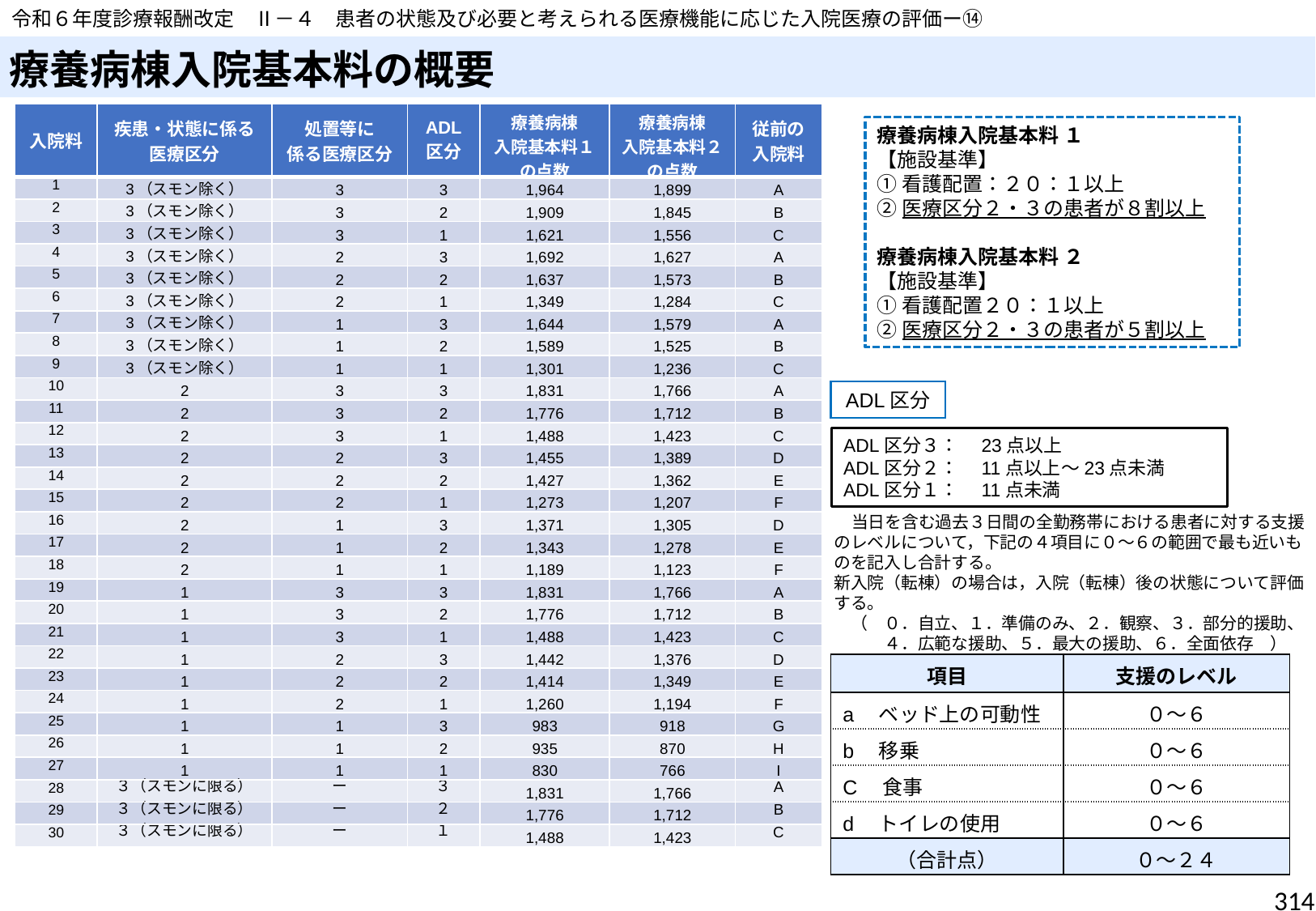

令和６年度診療報酬改定　Ⅱ－４　患者の状態及び必要と考えられる医療機能に応じた入院医療の評価ー⑭
# 療養病棟入院基本料の概要
| 入院料 | 疾患・状態に係る 医療区分 | 処置等に 係る医療区分 | ADL 区分 | 療養病棟 入院基本料１の点数 | 療養病棟 入院基本料２の点数 | 従前の 入院料 |
| --- | --- | --- | --- | --- | --- | --- |
| 1 | 3（スモン除く） | 3 | 3 | 1,964 | 1,899 | A |
| 2 | 3（スモン除く） | 3 | 2 | 1,909 | 1,845 | B |
| 3 | 3（スモン除く） | 3 | 1 | 1,621 | 1,556 | C |
| 4 | 3（スモン除く） | 2 | 3 | 1,692 | 1,627 | A |
| 5 | 3（スモン除く） | 2 | 2 | 1,637 | 1,573 | B |
| 6 | 3（スモン除く） | 2 | 1 | 1,349 | 1,284 | C |
| 7 | 3（スモン除く） | 1 | 3 | 1,644 | 1,579 | A |
| 8 | 3（スモン除く） | 1 | 2 | 1,589 | 1,525 | B |
| 9 | 3（スモン除く） | 1 | 1 | 1,301 | 1,236 | C |
| 10 | 2 | 3 | 3 | 1,831 | 1,766 | A |
| 11 | 2 | 3 | 2 | 1,776 | 1,712 | B |
| 12 | 2 | 3 | 1 | 1,488 | 1,423 | C |
| 13 | 2 | 2 | 3 | 1,455 | 1,389 | D |
| 14 | 2 | 2 | 2 | 1,427 | 1,362 | E |
| 15 | 2 | 2 | 1 | 1,273 | 1,207 | F |
| 16 | 2 | 1 | 3 | 1,371 | 1,305 | D |
| 17 | 2 | 1 | 2 | 1,343 | 1,278 | E |
| 18 | 2 | 1 | 1 | 1,189 | 1,123 | F |
| 19 | 1 | 3 | 3 | 1,831 | 1,766 | A |
| 20 | 1 | 3 | 2 | 1,776 | 1,712 | B |
| 21 | 1 | 3 | 1 | 1,488 | 1,423 | C |
| 22 | 1 | 2 | 3 | 1,442 | 1,376 | D |
| 23 | 1 | 2 | 2 | 1,414 | 1,349 | E |
| 24 | 1 | 2 | 1 | 1,260 | 1,194 | F |
| 25 | 1 | 1 | 3 | 983 | 918 | G |
| 26 | 1 | 1 | 2 | 935 | 870 | H |
| 27 | 1 | 1 | 1 | 830 | 766 | I |
| 28 | ３（スモンに限る） | ー | ３ | 1,831 | 1,766 | A |
| 29 | ３（スモンに限る） | ー | ２ | 1,776 | 1,712 | B |
| 30 | ３（スモンに限る） | ー | １ | 1,488 | 1,423 | C |
療養病棟入院基本料 １
【施設基準】
①看護配置：２０：１以上
②医療区分２・３の患者が８割以上

療養病棟入院基本料 ２
【施設基準】
①看護配置２０：１以上
②医療区分２・３の患者が５割以上
ADL区分
ADL区分３：　23点以上
ADL区分２：　11点以上～23点未満
ADL区分１：　11点未満
　当日を含む過去３日間の全勤務帯における患者に対する支援のレベルについて，下記の４項目に０～６の範囲で最も近いものを記入し合計する。
新入院（転棟）の場合は，入院（転棟）後の状態について評価する。
　（　０．自立、１．準備のみ、２．観察、３．部分的援助、
　　　４．広範な援助、５．最大の援助、６．全面依存　）
| 項目 | 支援のレベル |
| --- | --- |
| a　ベッド上の可動性 | ０～６ |
| b　移乗 | ０～６ |
| C　食事 | ０～６ |
| d　トイレの使用 | ０～６ |
| （合計点） | ０～２４ |
314